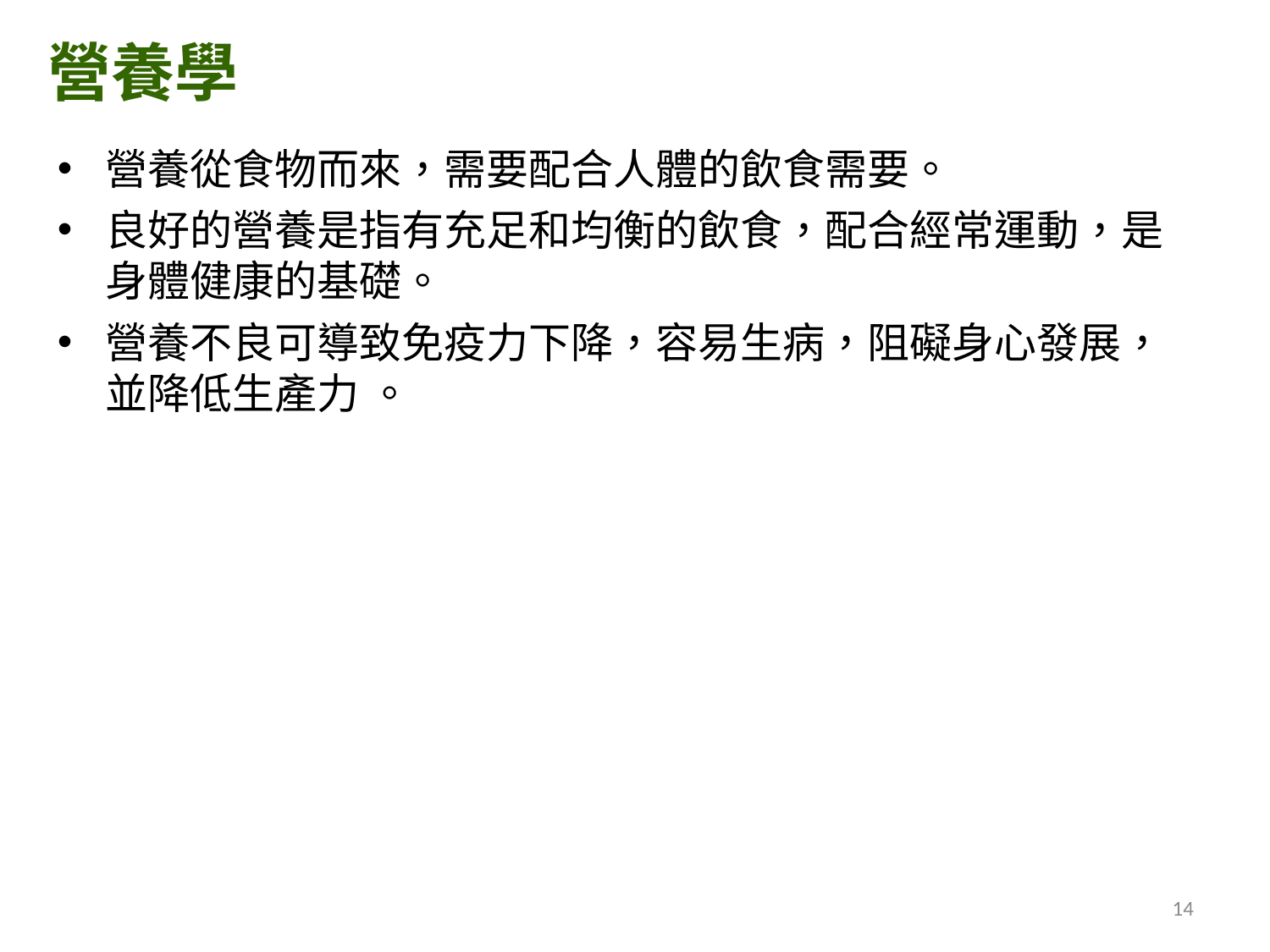

營養學
營養從食物而來，需要配合人體的飲食需要。
良好的營養是指有充足和均衡的飲食，配合經常運動，是身體健康的基礎。
營養不良可導致免疫力下降，容易生病，阻礙身心發展，並降低生產力 。
14